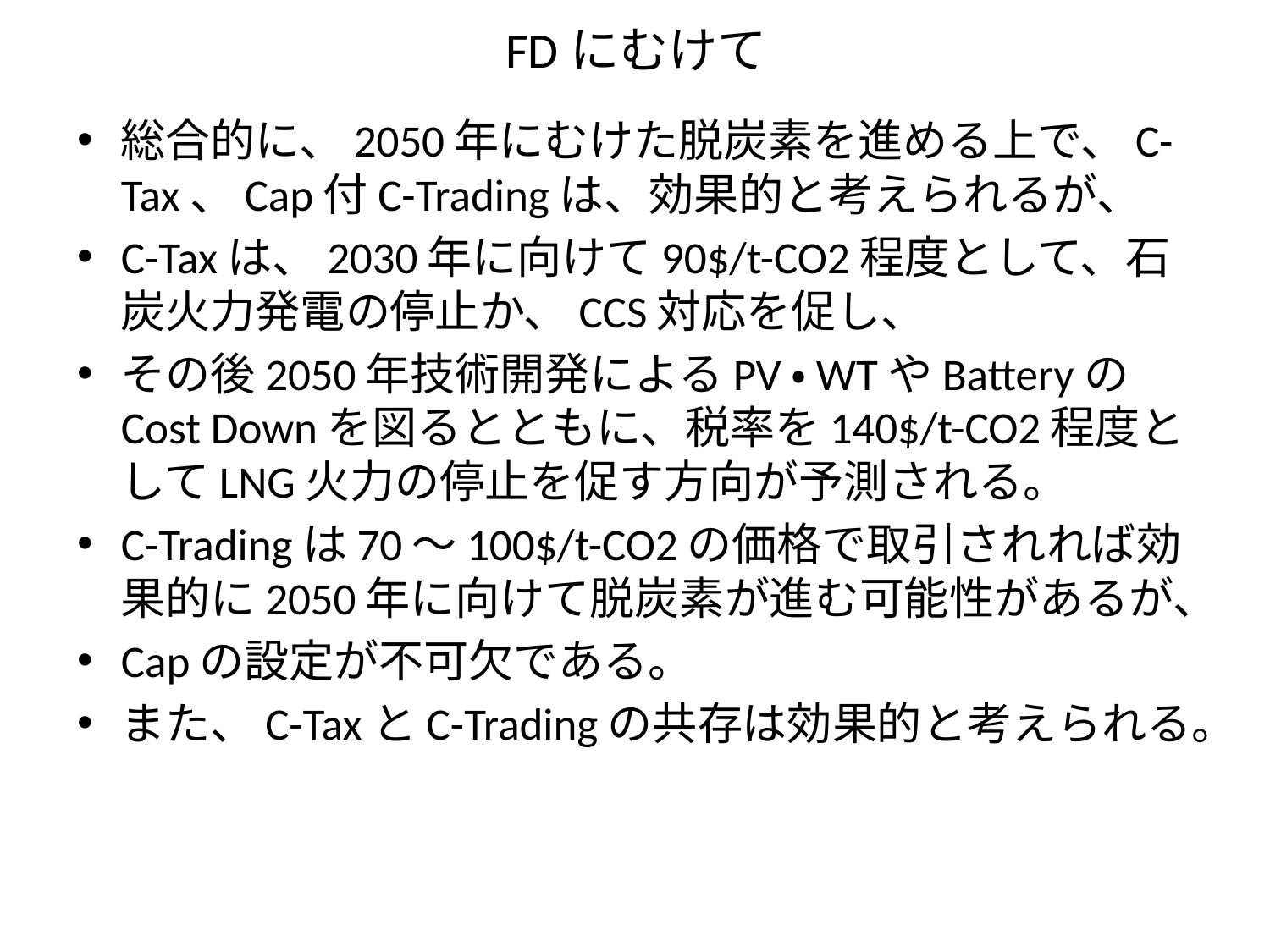

# FDにむけて
総合的に、2050年にむけた脱炭素を進める上で、C-Tax、Cap付C-Tradingは、効果的と考えられるが、
C-Taxは、2030年に向けて90$/t-CO2程度として、石炭火力発電の停止か、CCS対応を促し、
その後2050年技術開発によるPV・WTやBatteryのCost Downを図るとともに、税率を140$/t-CO2程度としてLNG火力の停止を促す方向が予測される。
C-Tradingは70～100$/t-CO2の価格で取引されれば効果的に2050年に向けて脱炭素が進む可能性があるが、
Capの設定が不可欠である。
また、C-TaxとC-Tradingの共存は効果的と考えられる。